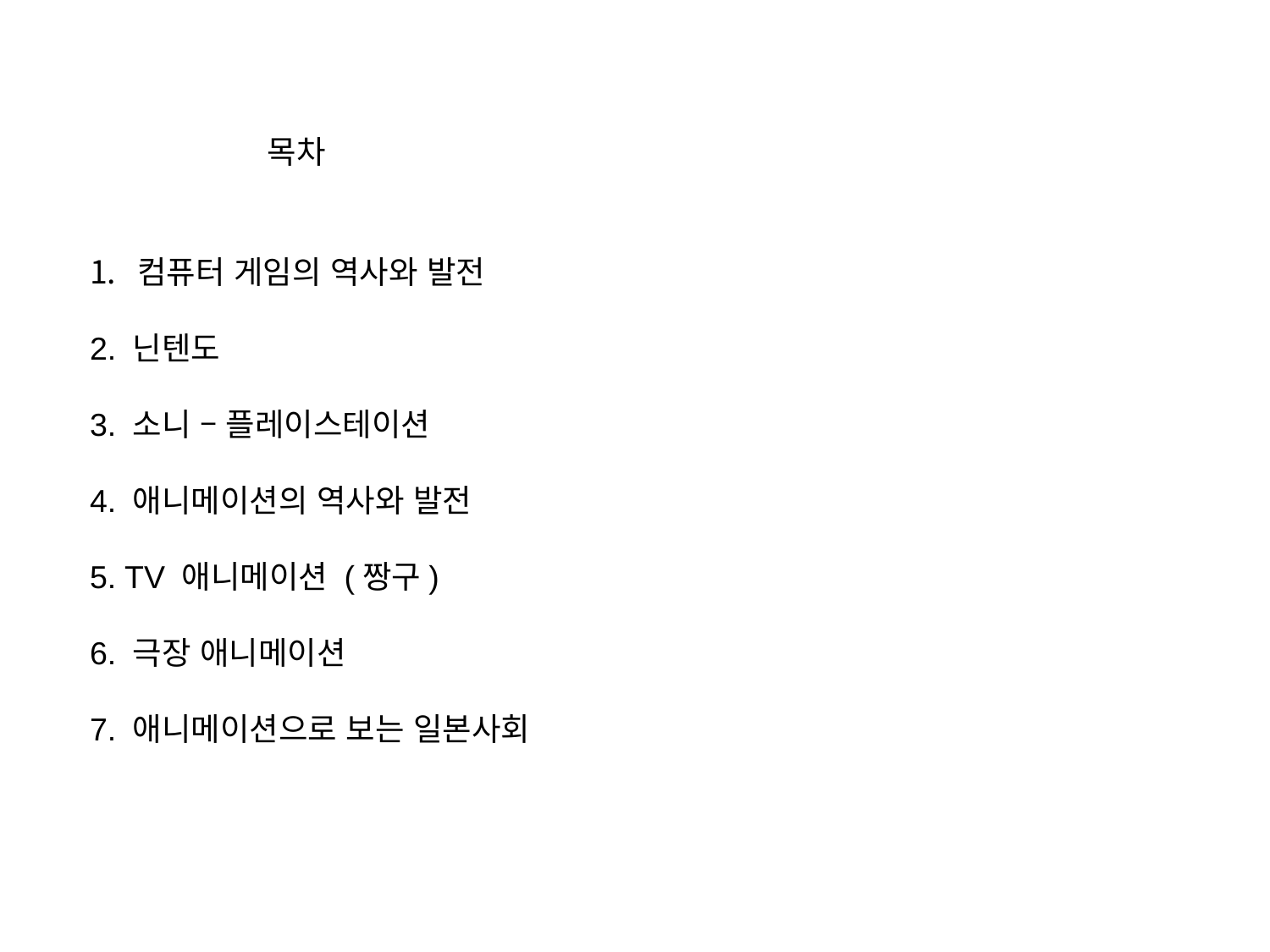

목차
컴퓨터 게임의 역사와 발전

2. 닌텐도

3. 소니 – 플레이스테이션

4. 애니메이션의 역사와 발전

5. TV 애니메이션 (짱구)

6. 극장 애니메이션

7. 애니메이션으로 보는 일본사회